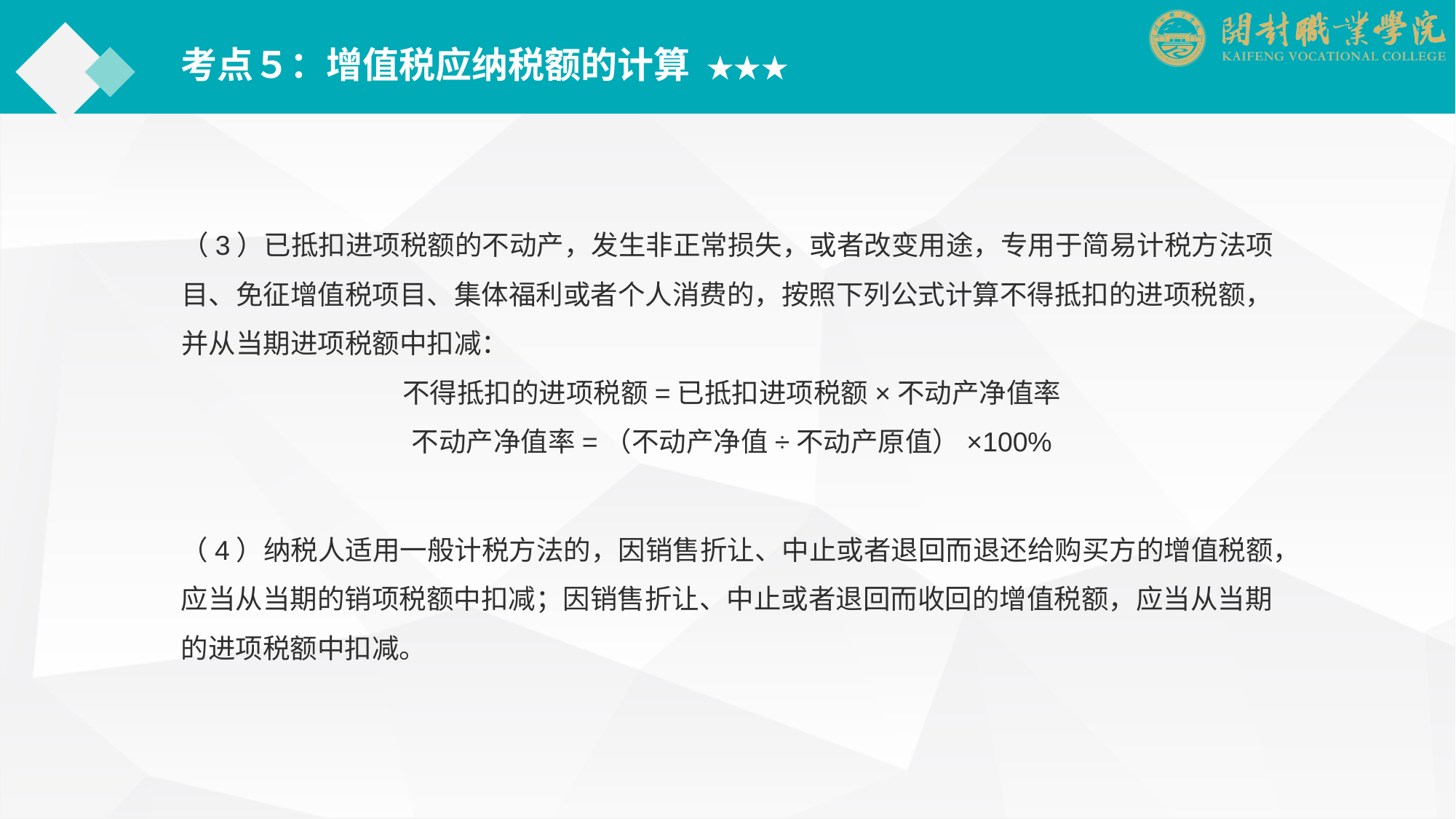

考点５：增值税应纳税额的计算  ★★★
（3）已抵扣进项税额的不动产，发生非正常损失，或者改变用途，专用于简易计税方法项目、免征增值税项目、集体福利或者个人消费的，按照下列公式计算不得抵扣的进项税额，并从当期进项税额中扣减：
不得抵扣的进项税额=已抵扣进项税额×不动产净值率
不动产净值率=（不动产净值÷不动产原值）×100%
（4）纳税人适用一般计税方法的，因销售折让、中止或者退回而退还给购买方的增值税额，应当从当期的销项税额中扣减；因销售折让、中止或者退回而收回的增值税额，应当从当期的进项税额中扣减。